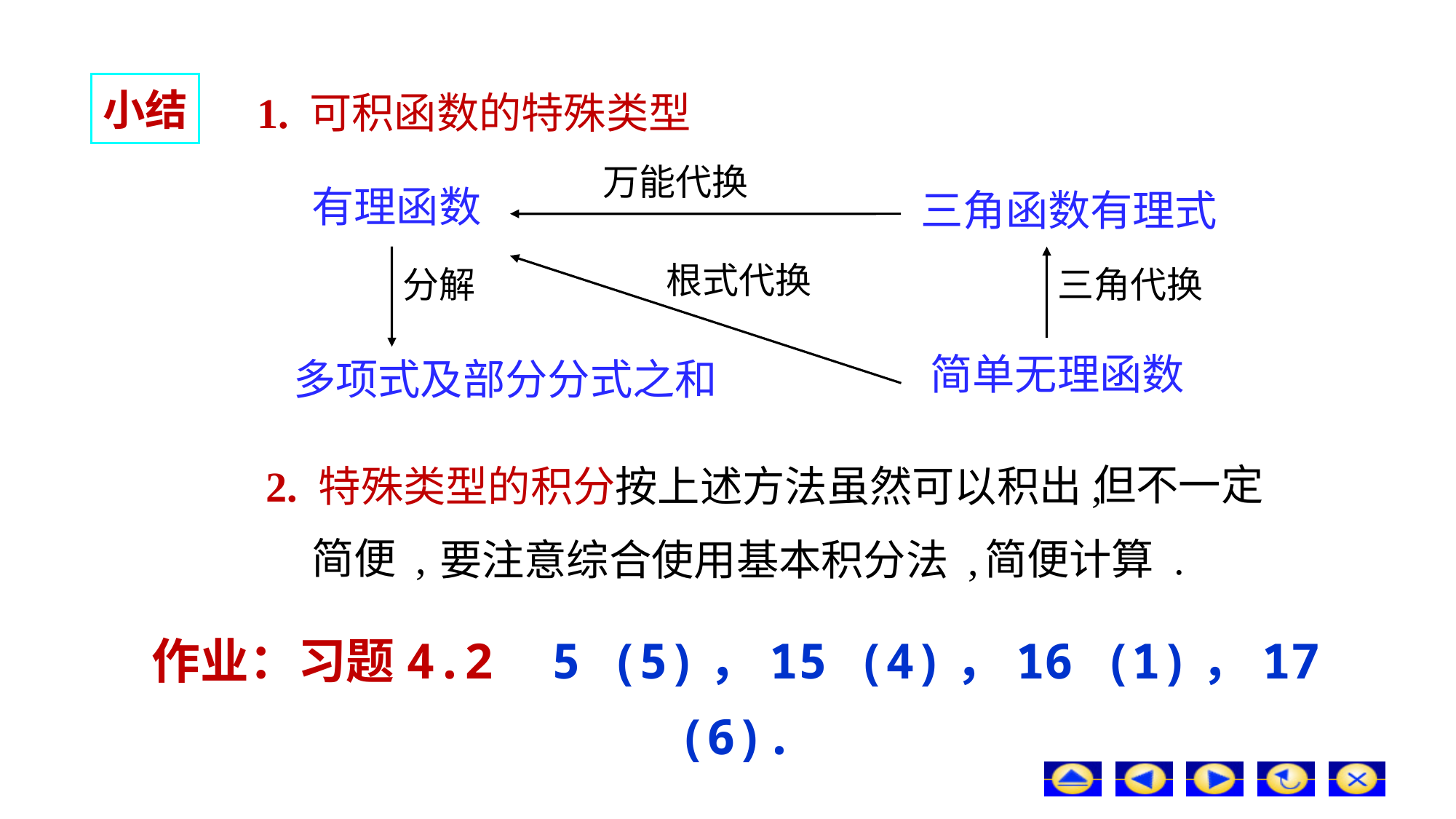

# 小结
1. 可积函数的特殊类型
万能代换
有理函数
三角函数有理式

根式代换

分解
三角代换
简单无理函数
多项式及部分分式之和
但不一定
2. 特殊类型的积分按上述方法虽然可以积出,
简便 ,
简便计算 .
要注意综合使用基本积分法 ,
作业：习题4.2  5 (5)，15 (4)，16 (1)，17 (6).